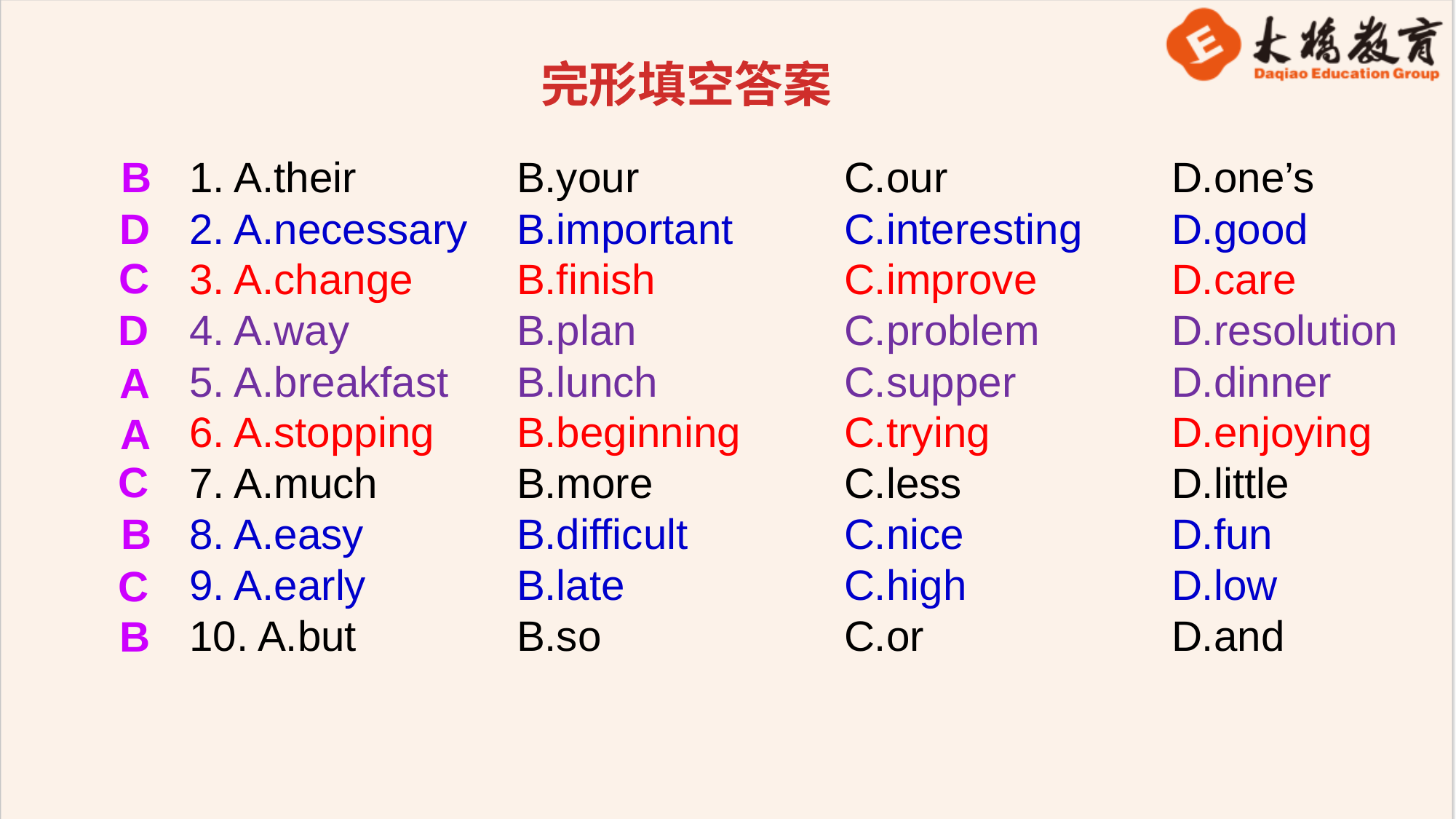

完形填空答案
B
1. A.their		B.your 		C.our			D.one’s
2. A.necessary	B.important 	C.interesting 	D.good
3. A.change     	B.finish       	C.improve     	D.care
4. A.way	     	B.plan	      	C.problem 		D.resolution
5. A.breakfast  	B.lunch       	C.supper       	D.dinner
6. A.stopping   	B.beginning  	C.trying        	D.enjoying
7. A.much        	B.more         	C.less          	D.little
8. A.easy	     	B.difficult       	C.nice	         	D.fun
9. A.early	     	B.late 	        	C.high	         	D.low
10. A.but	     	B.so 	        		C.or			D.and
D
C
D
A
A
C
B
C
B